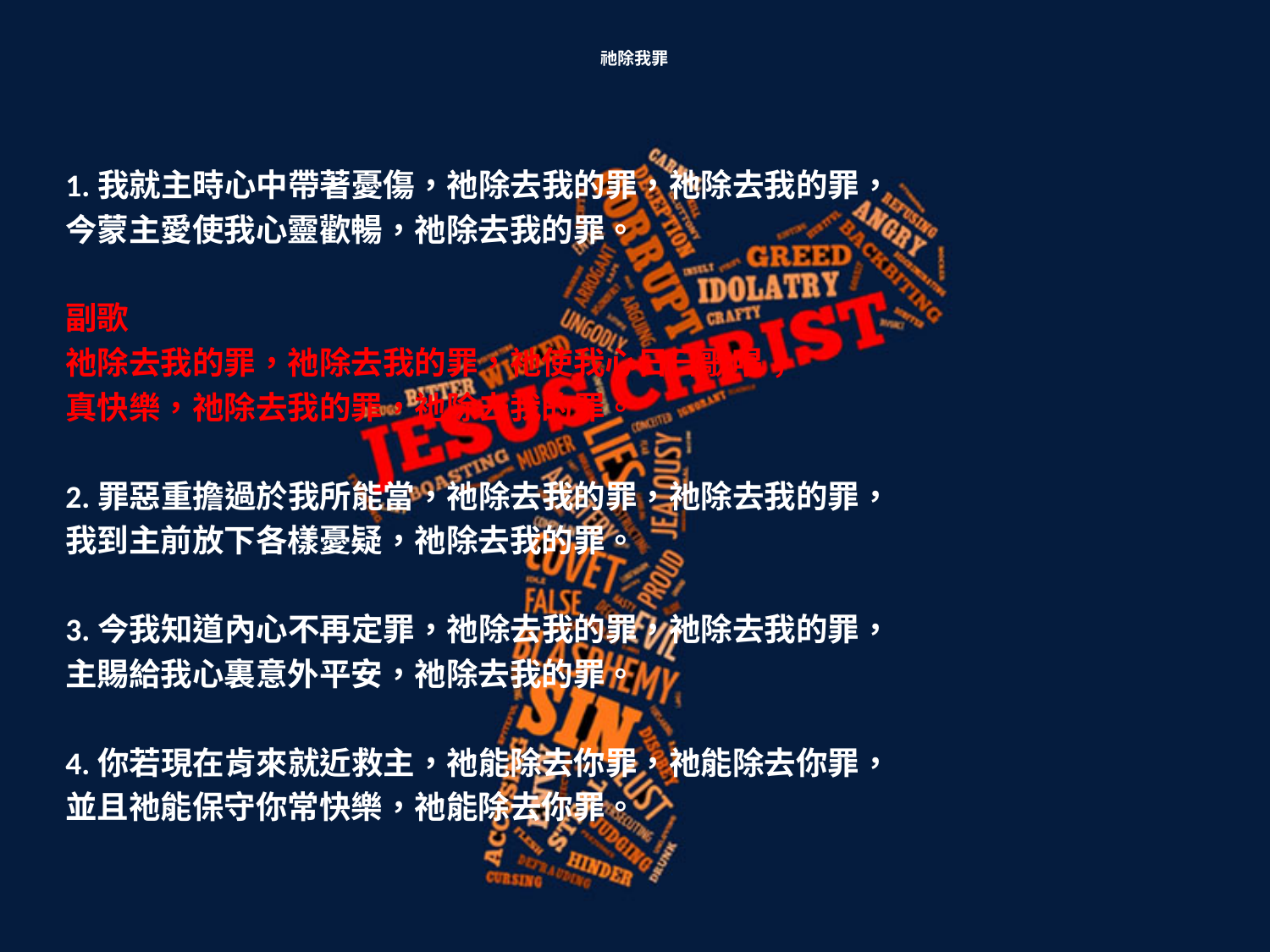

# 祂除我罪
1.我就主時心中帶著憂傷，祂除去我的罪，祂除去我的罪，
今蒙主愛使我心靈歡暢，祂除去我的罪。

副歌
祂除去我的罪，祂除去我的罪，祂使我心日日歌唱；
真快樂，祂除去我的罪，祂除去我的罪。

2.罪惡重擔過於我所能當，祂除去我的罪，祂除去我的罪，
我到主前放下各樣憂疑，祂除去我的罪。

3.今我知道內心不再定罪，祂除去我的罪，祂除去我的罪，
主賜給我心裏意外平安，祂除去我的罪。

4.你若現在肯來就近救主，祂能除去你罪，祂能除去你罪，
並且祂能保守你常快樂，祂能除去你罪。